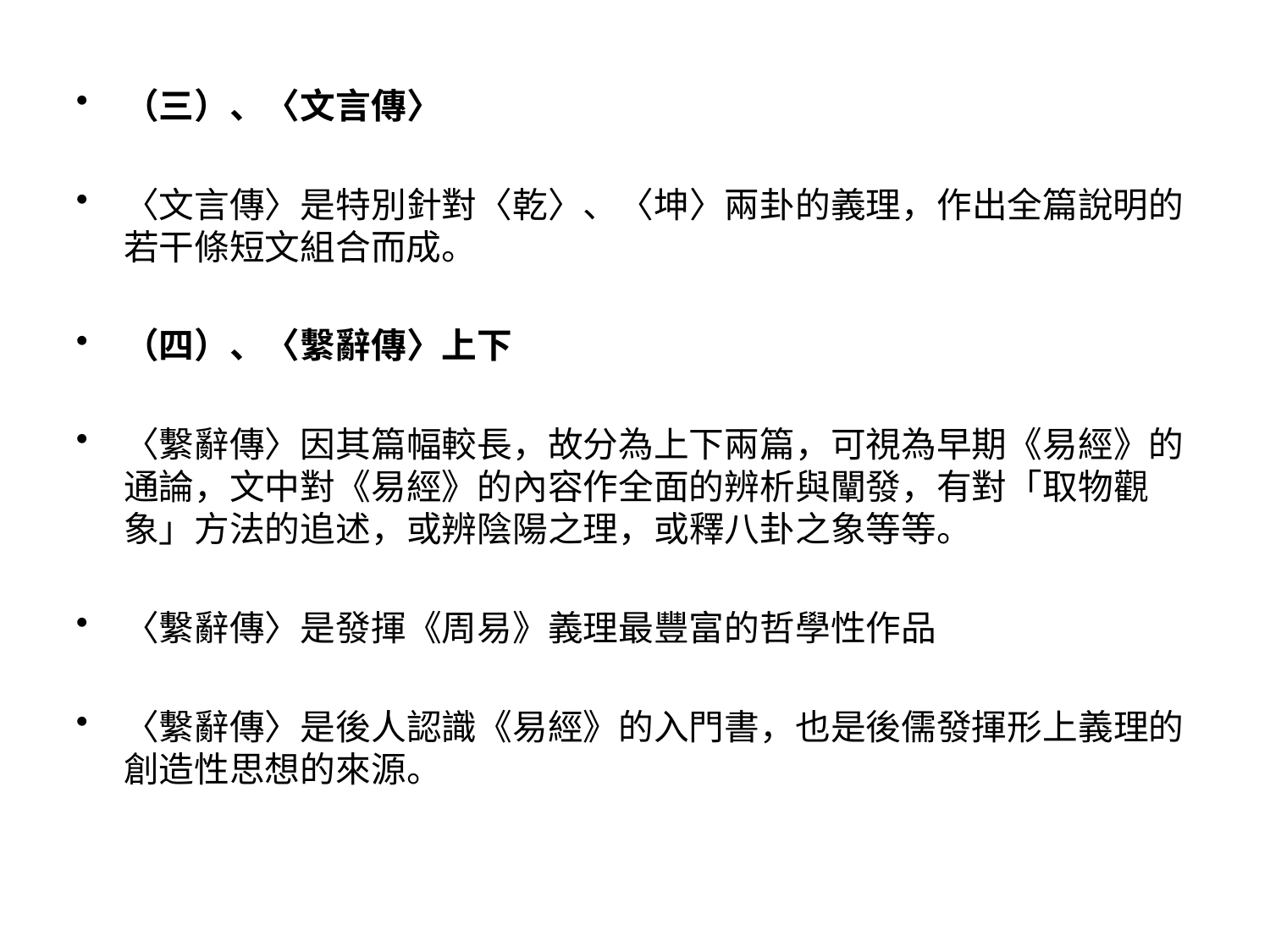

（三）、〈文言傳〉

〈文言傳〉是特別針對〈乾〉、〈坤〉兩卦的義理，作出全篇說明的若干條短文組合而成。

（四）、〈繫辭傳〉上下

〈繫辭傳〉因其篇幅較長，故分為上下兩篇，可視為早期《易經》的通論，文中對《易經》的內容作全面的辨析與闡發，有對「取物觀象」方法的追述，或辨陰陽之理，或釋八卦之象等等。

〈繫辭傳〉是發揮《周易》義理最豐富的哲學性作品

〈繫辭傳〉是後人認識《易經》的入門書，也是後儒發揮形上義理的創造性思想的來源。